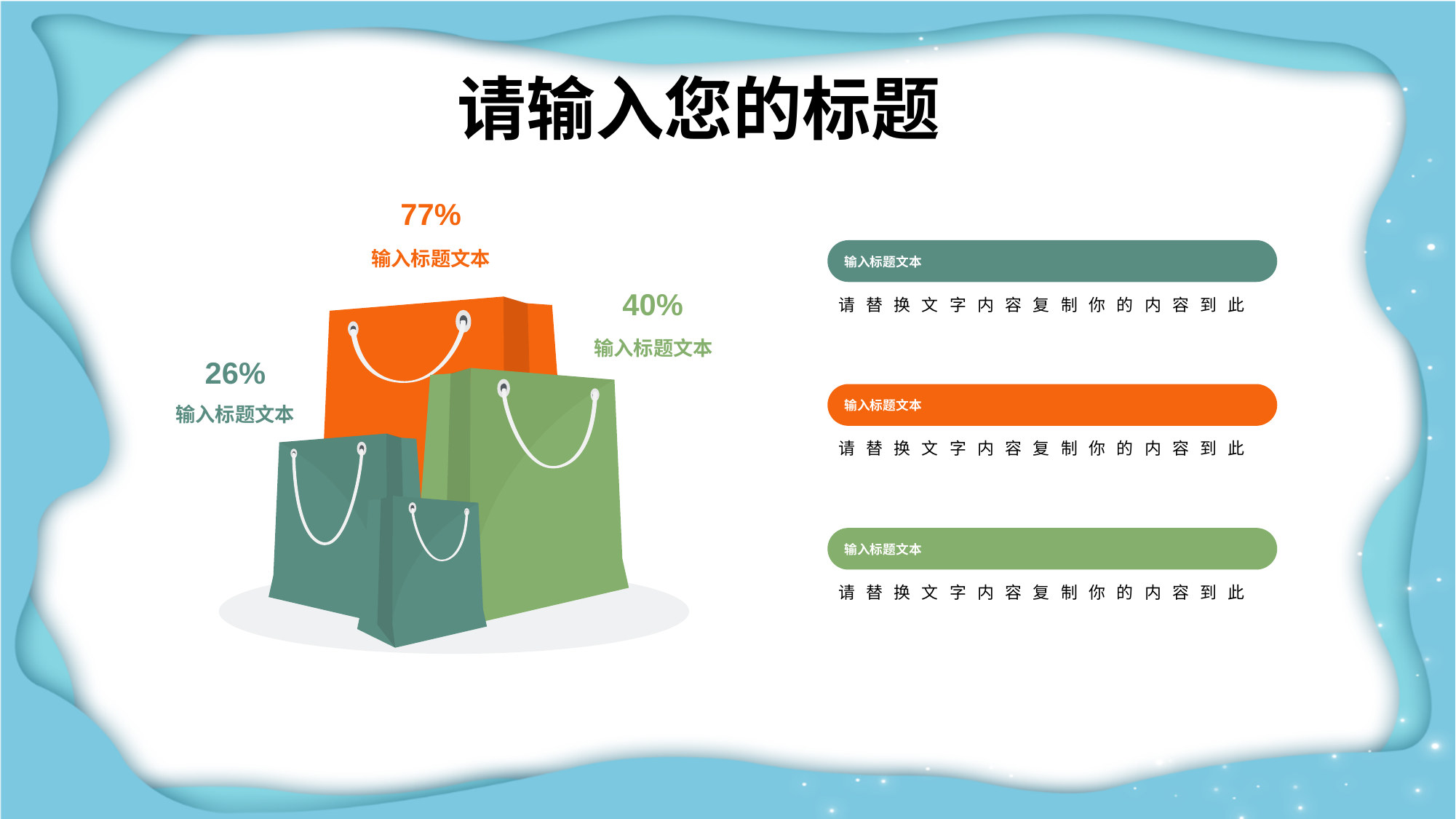

77%
输入标题文本
40%

输入标题文本
26%

输入标题文本

输入标题文本
请替换文字内容复制你的内容到此
输入标题文本
请替换文字内容复制你的内容到此
输入标题文本
请替换文字内容复制你的内容到此